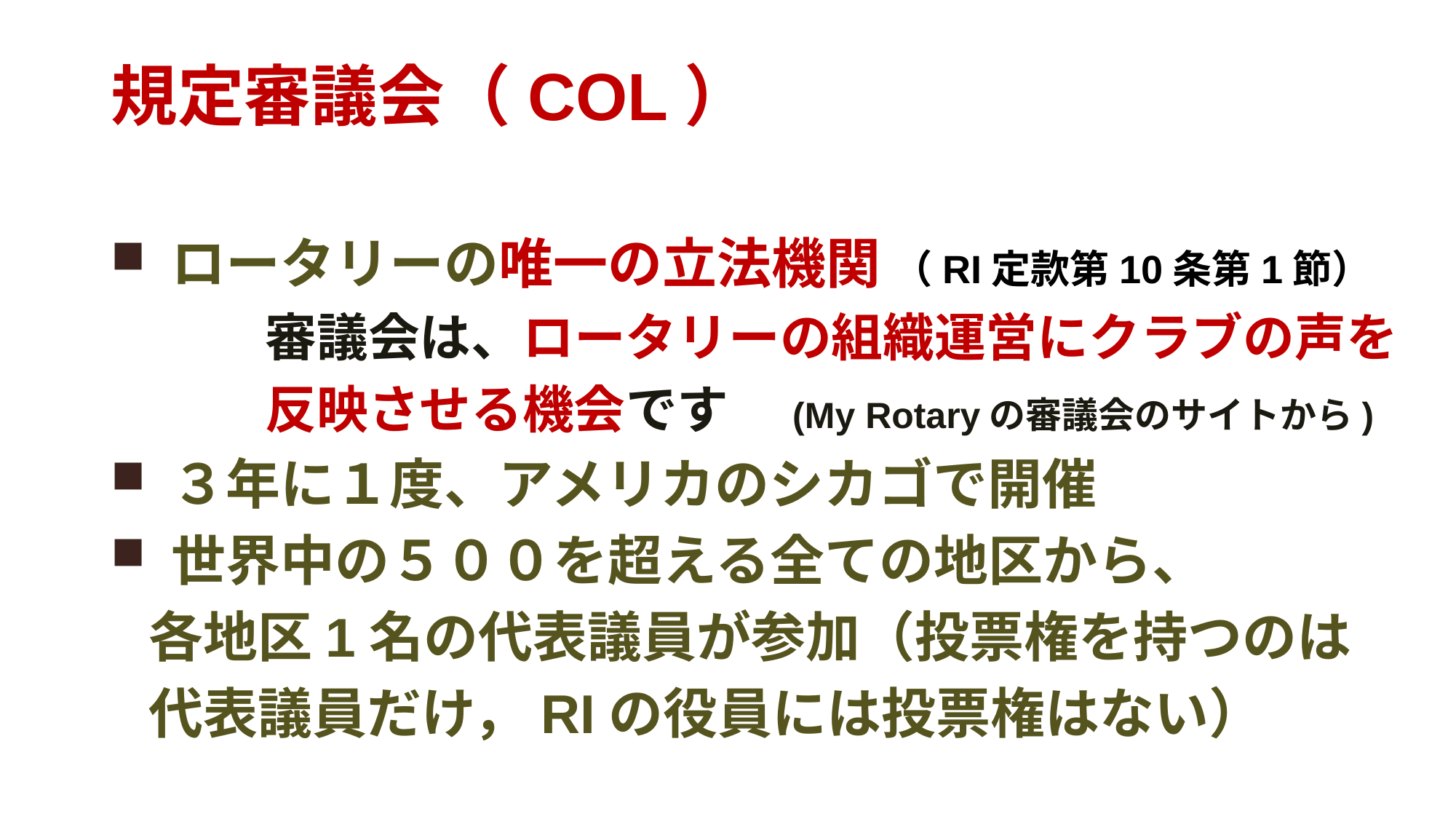

# 規定審議会（COL）
 ロータリーの唯一の立法機関 （RI定款第10条第1節）
　　　審議会は、ロータリーの組織運営にクラブの声を
　　　反映させる機会です　(My Rotaryの審議会のサイトから)
 ３年に１度、アメリカのシカゴで開催
 世界中の５００を超える全ての地区から、
  各地区1名の代表議員が参加（投票権を持つのは
  代表議員だけ，RIの役員には投票権はない）